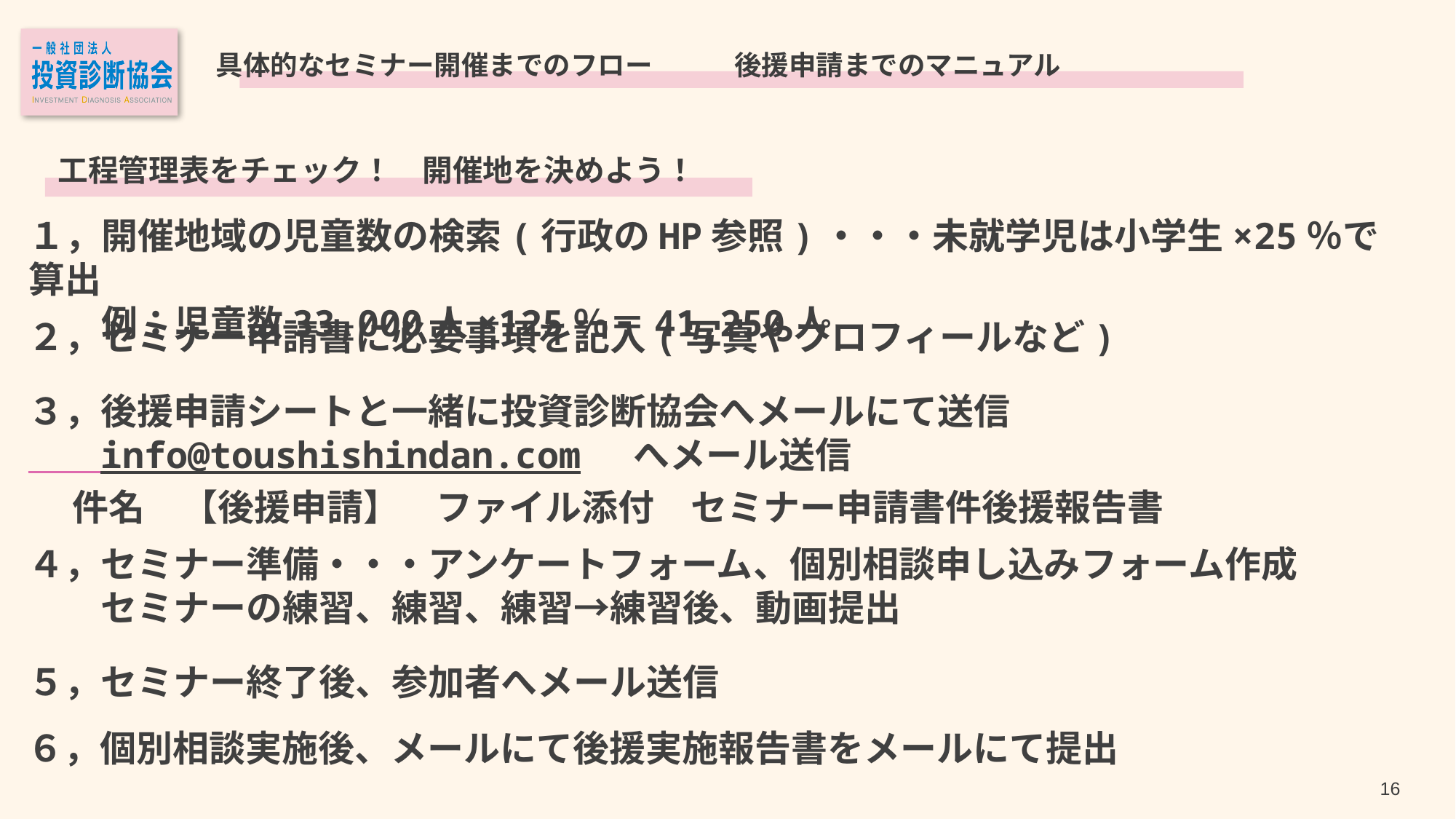

具体的なセミナー開催までのフロー　　　後援申請までのマニュアル

工程管理表をチェック！　開催地を決めよう！

１，開催地域の児童数の検索(行政のHP参照)・・・未就学児は小学生×25％で算出
　　例：児童数33,000人×125％＝41,250人
２，セミナー申請書に必要事項を記入(写真やプロフィールなど)
３，後援申請シートと一緒に投資診断協会へメールにて送信
　　info@toushishindan.com  へメール送信
　 件名　【後援申請】　ファイル添付　セミナー申請書件後援報告書
４，セミナー準備・・・アンケートフォーム、個別相談申し込みフォーム作成
　　セミナーの練習、練習、練習→練習後、動画提出

５，セミナー終了後、参加者へメール送信
６，個別相談実施後、メールにて後援実施報告書をメールにて提出
16